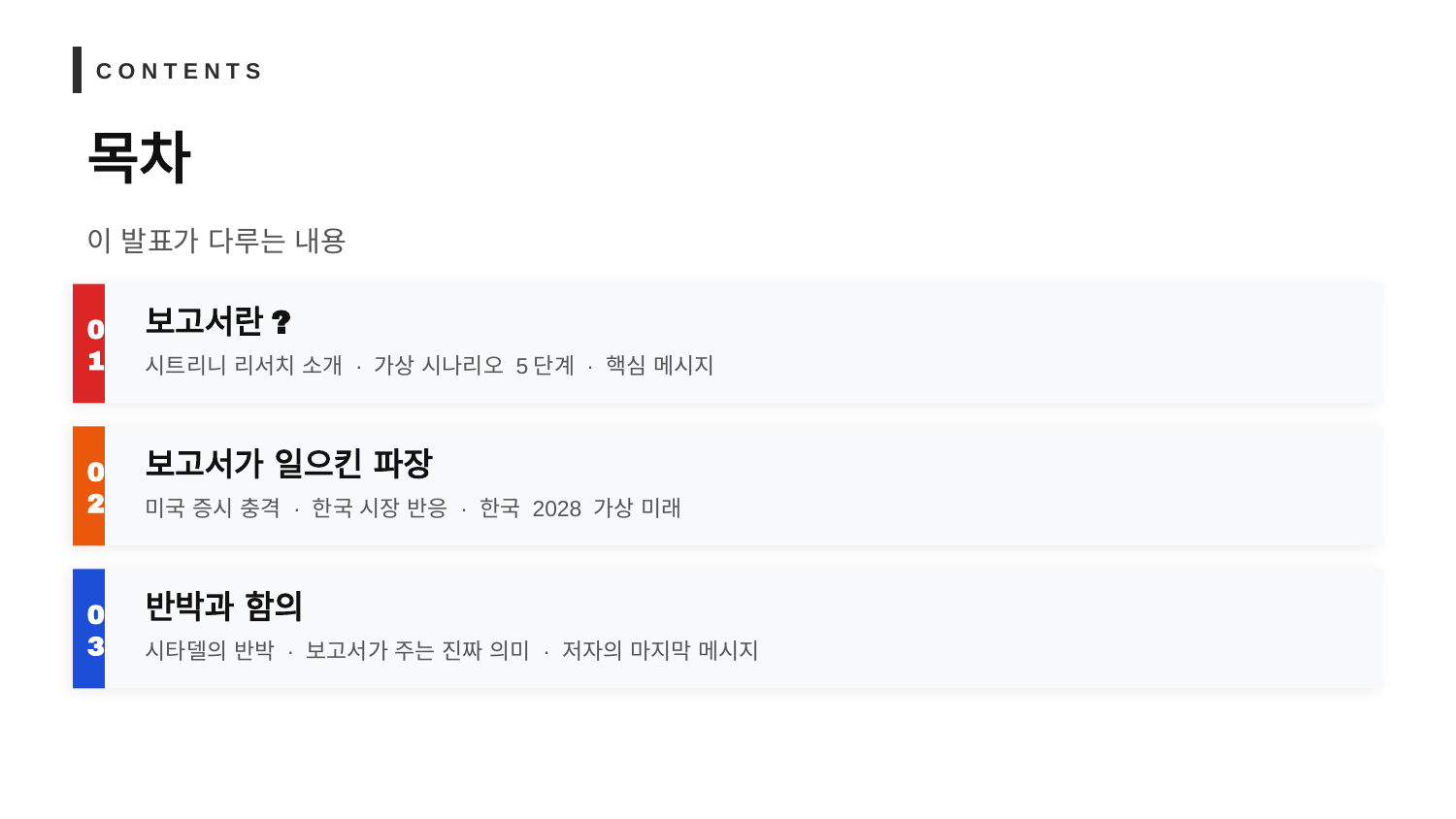

CONTENTS

목차
이 발표가 다루는 내용

01
보고서란?
시트리니 리서치 소개 · 가상 시나리오 5단계 · 핵심 메시지

02
보고서가 일으킨 파장
미국 증시 충격 · 한국 시장 반응 · 한국 2028 가상 미래

03
반박과 함의
시타델의 반박 · 보고서가 주는 진짜 의미 · 저자의 마지막 메시지